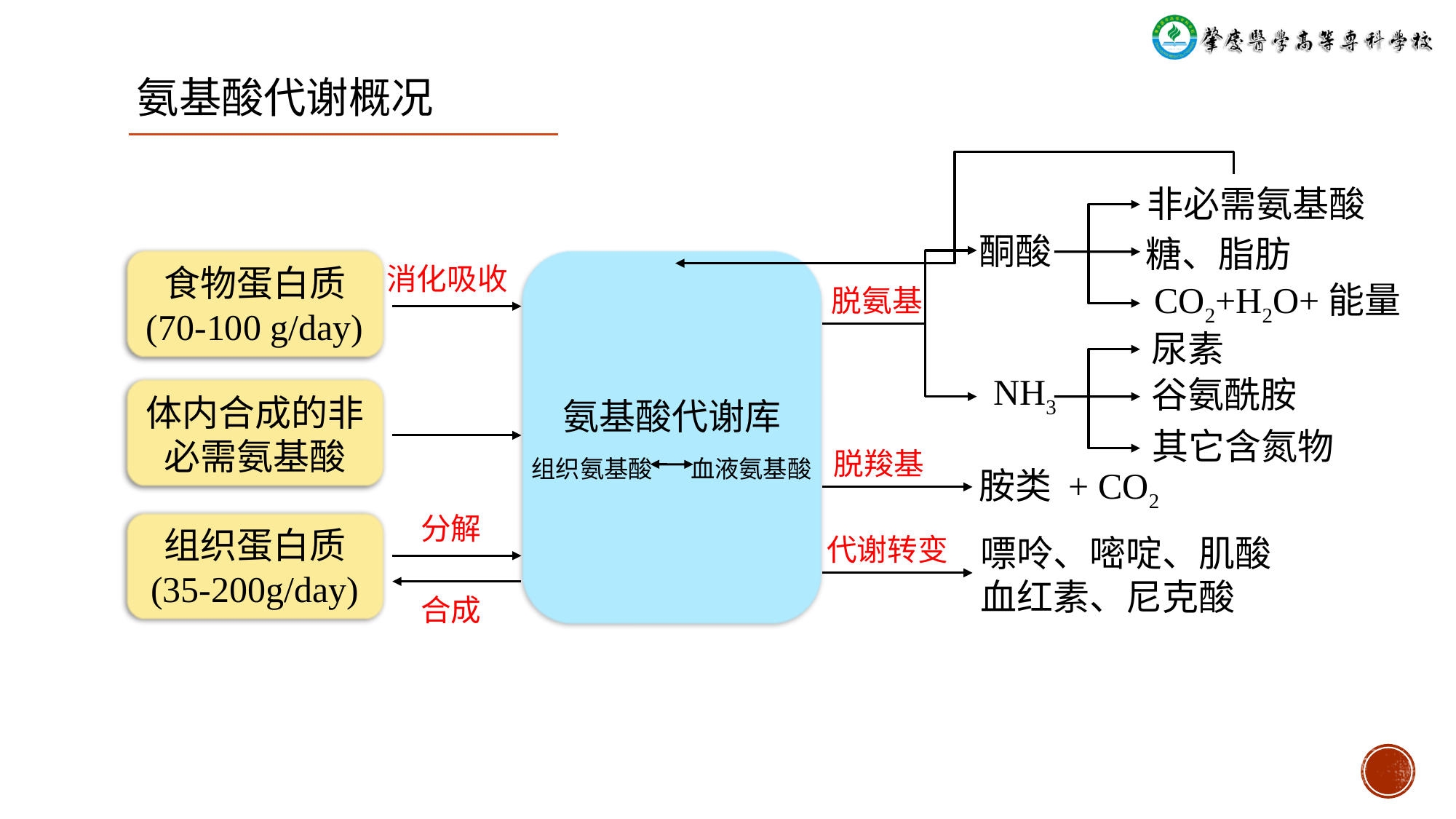

氨基酸代谢概况
非必需氨基酸

酮酸
糖、脂肪

食物蛋白质
(70-100 g/day)
氨基酸代谢库
组织氨基酸       血液氨基酸

消化吸收
CO2+H2O+能量
脱氨基
尿素

NH3
谷氨酰胺
体内合成的非
必需氨基酸

其它含氮物
脱羧基
胺类 + CO2

分解
组织蛋白质
(35-200g/day)
代谢转变
嘌呤、嘧啶、肌酸
血红素、尼克酸
合成